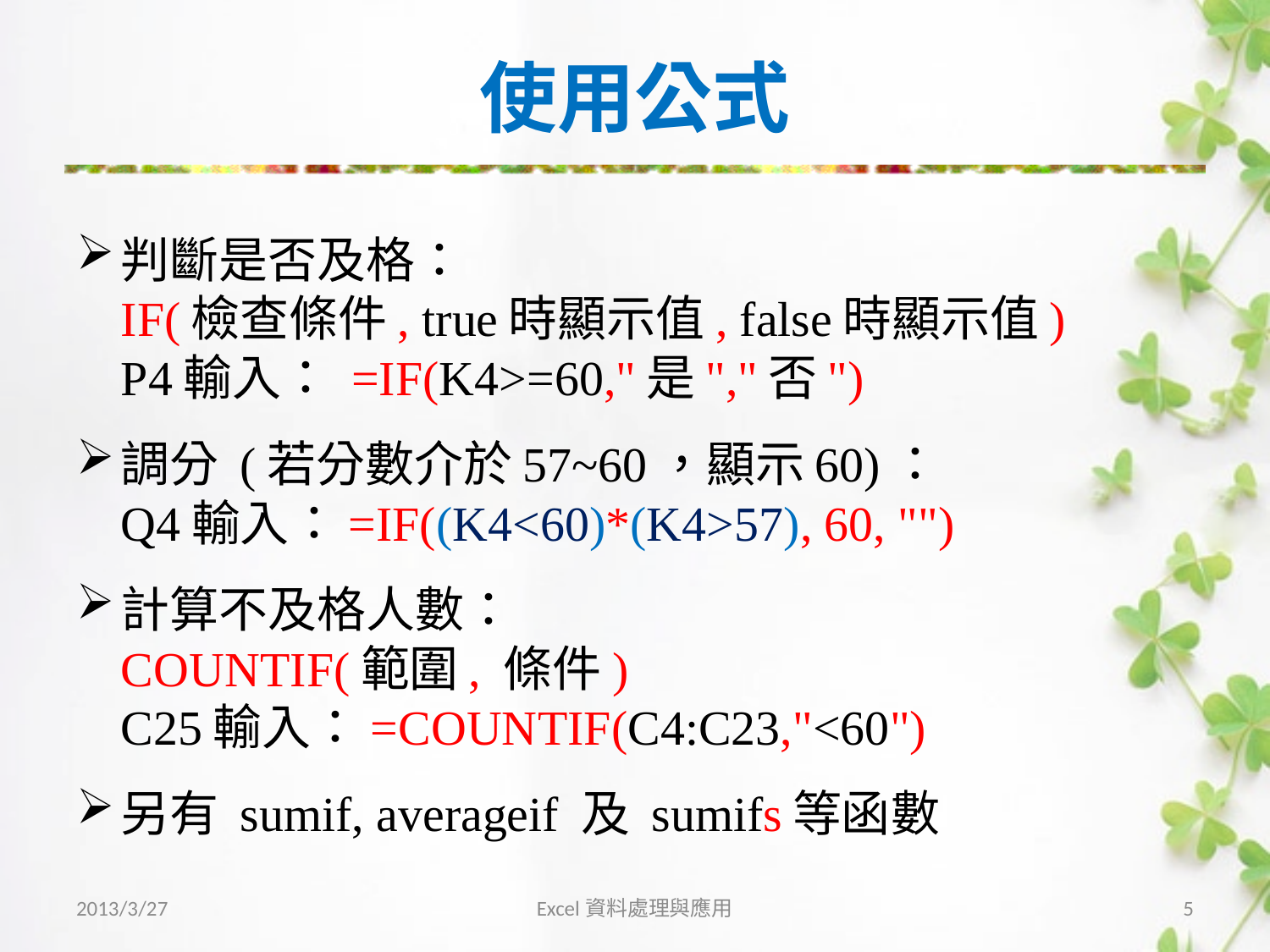

# 使用公式
判斷是否及格：
IF(檢查條件, true時顯示值, false時顯示值)
P4輸入： =IF(K4>=60,"是","否")
調分 (若分數介於57~60，顯示60)：
Q4輸入：=IF((K4<60)*(K4>57), 60, "")
計算不及格人數：
COUNTIF(範圍, 條件)
C25輸入：=COUNTIF(C4:C23,"<60")
另有 sumif, averageif 及 sumifs等函數

2013/3/27
Excel資料處理與應用
5